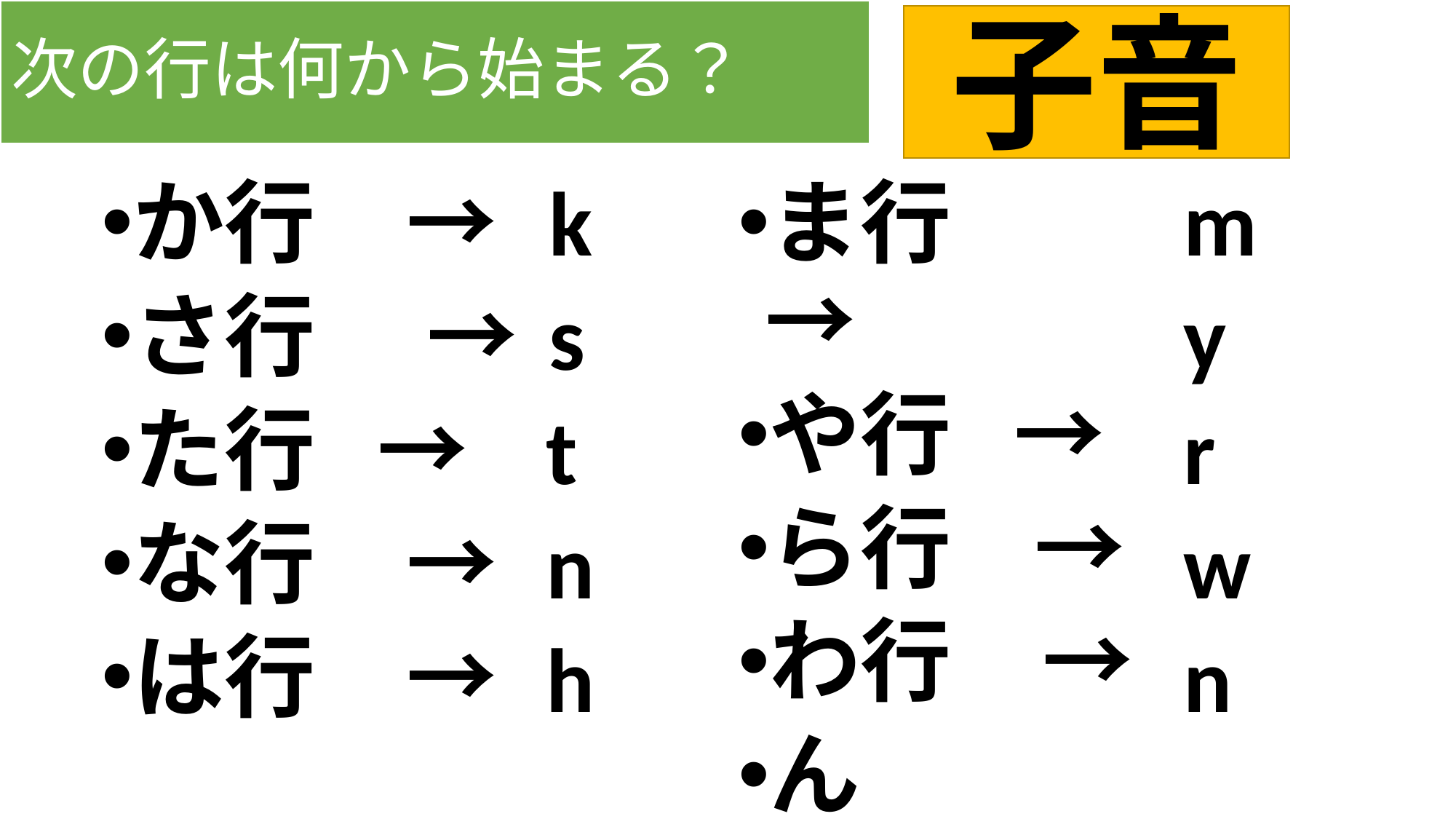

# 次の行は何から始まる？
子音
か行　→
さ行 　→
た行   →
な行　→
は行　→
k
ま行　 →
や行   →
ら行    →
わ行　→
ん　  　→
m
s
y
t
r
n
w
h
n